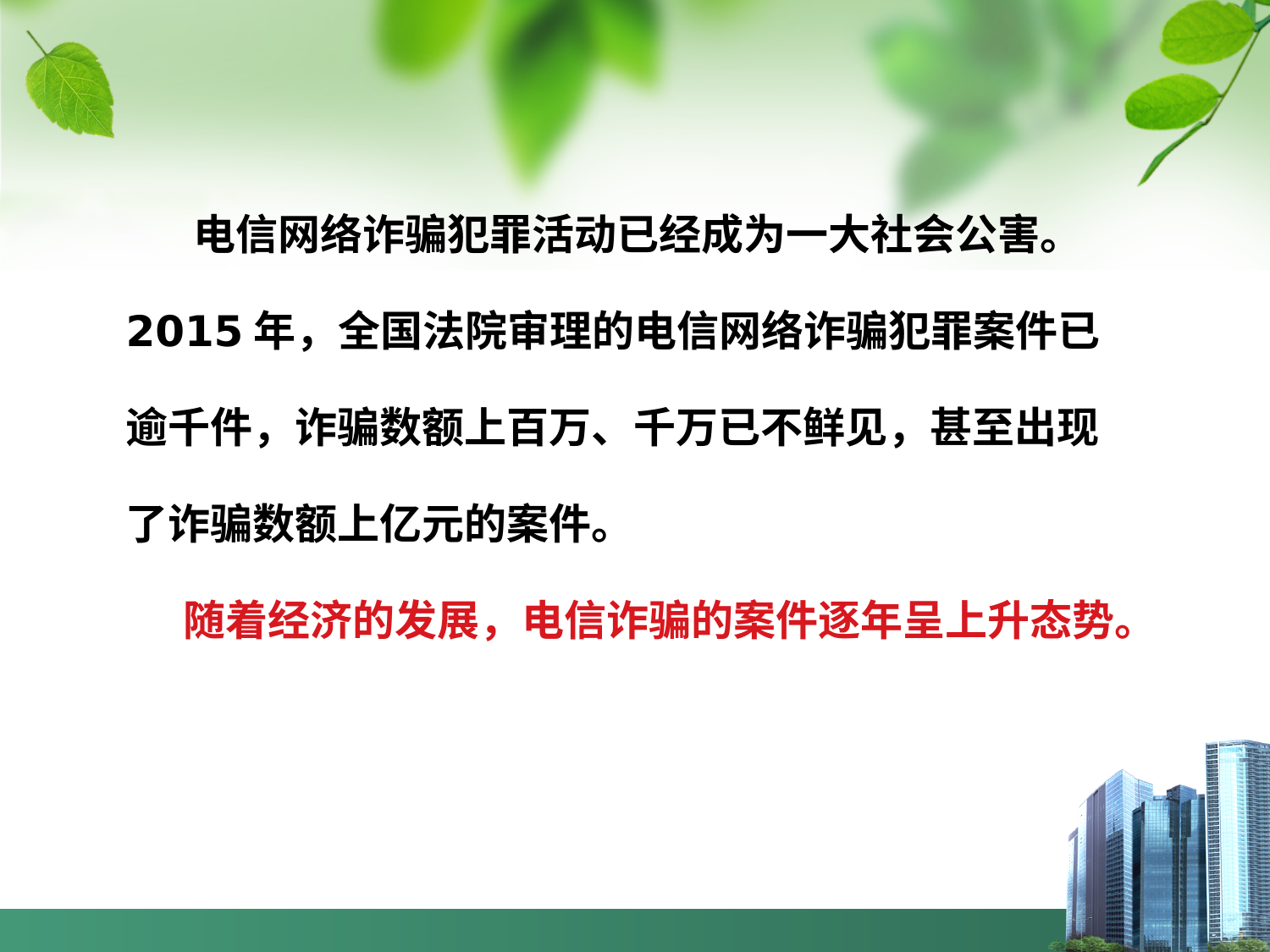

1
# 电信网络诈骗犯罪活动已经成为一大社会公害。2015年，全国法院审理的电信网络诈骗犯罪案件已逾千件，诈骗数额上百万、千万已不鲜见，甚至出现了诈骗数额上亿元的案件。 随着经济的发展，电信诈骗的案件逐年呈上升态势。